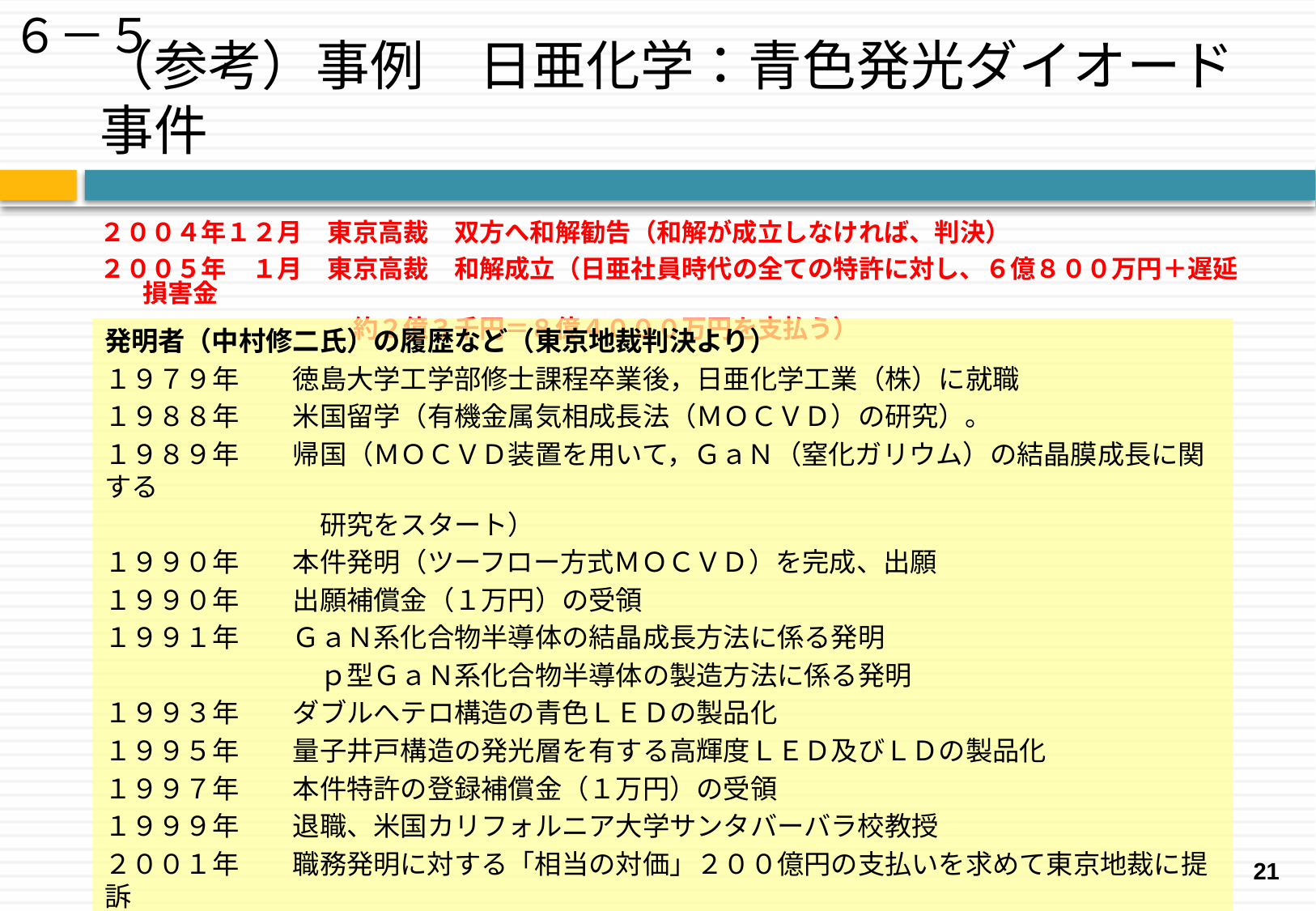

６－５
# （参考）事例　日亜化学：青色発光ダイオード事件
２００４年１２月　東京高裁　双方へ和解勧告（和解が成立しなければ、判決）
２００５年　１月　東京高裁　和解成立（日亜社員時代の全ての特許に対し、６億８００万円＋遅延損害金
　　　　　　　　　　約２億３千円＝８億４０００万円を支払う）
発明者（中村修二氏）の履歴など（東京地裁判決より）
１９７９年　　徳島大学工学部修士課程卒業後，日亜化学工業（株）に就職
１９８８年　　米国留学（有機金属気相成長法（ＭＯＣＶＤ）の研究）。
１９８９年　　帰国（ＭＯＣＶＤ装置を用いて，ＧａＮ（窒化ガリウム）の結晶膜成長に関する
　　　　　　　　研究をスタート）
１９９０年　　本件発明（ツーフロー方式ＭＯＣＶＤ）を完成、出願
１９９０年　　出願補償金（１万円）の受領
１９９１年　　ＧａＮ系化合物半導体の結晶成長方法に係る発明
　　　　　　　　ｐ型ＧａＮ系化合物半導体の製造方法に係る発明
１９９３年　　ダブルへテロ構造の青色ＬＥＤの製品化
１９９５年　　量子井戸構造の発光層を有する高輝度ＬＥＤ及びＬＤの製品化
１９９７年　　本件特許の登録補償金（１万円）の受領
１９９９年　　退職、米国カリフォルニア大学サンタバーバラ校教授
２００１年　　職務発明に対する「相当の対価」２００億円の支払いを求めて東京地裁に提訴
21